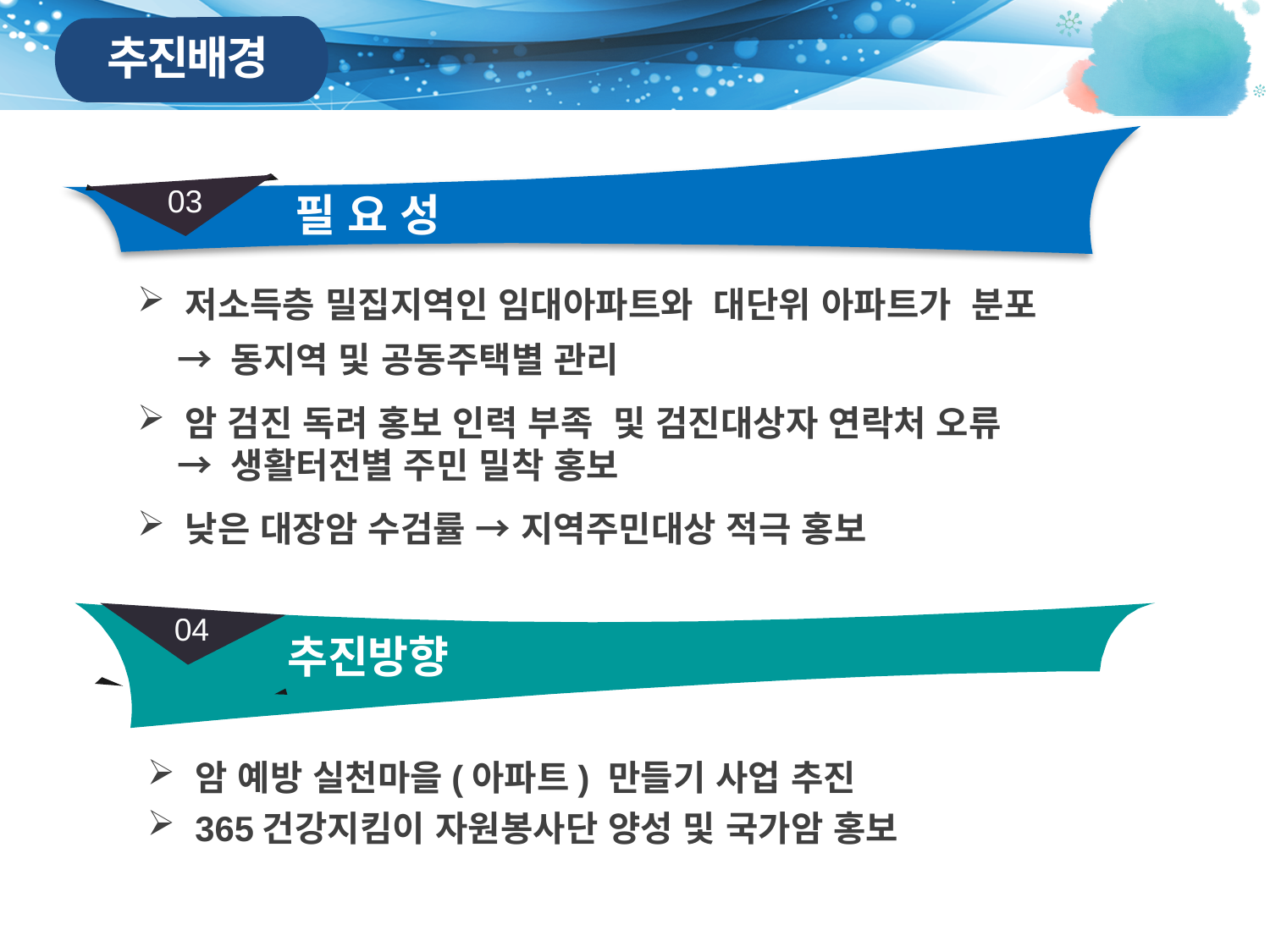

추진배경

03
필 요 성

저소득층 밀집지역인 임대아파트와  대단위 아파트가  분포
    → 동지역 및 공동주택별 관리
암 검진 독려 홍보 인력 부족  및 검진대상자 연락처 오류
    → 생활터전별 주민 밀착 홍보
낮은 대장암 수검률 → 지역주민대상 적극 홍보

04
추진방향
암 예방 실천마을(아파트) 만들기 사업 추진
365건강지킴이 자원봉사단 양성 및 국가암 홍보